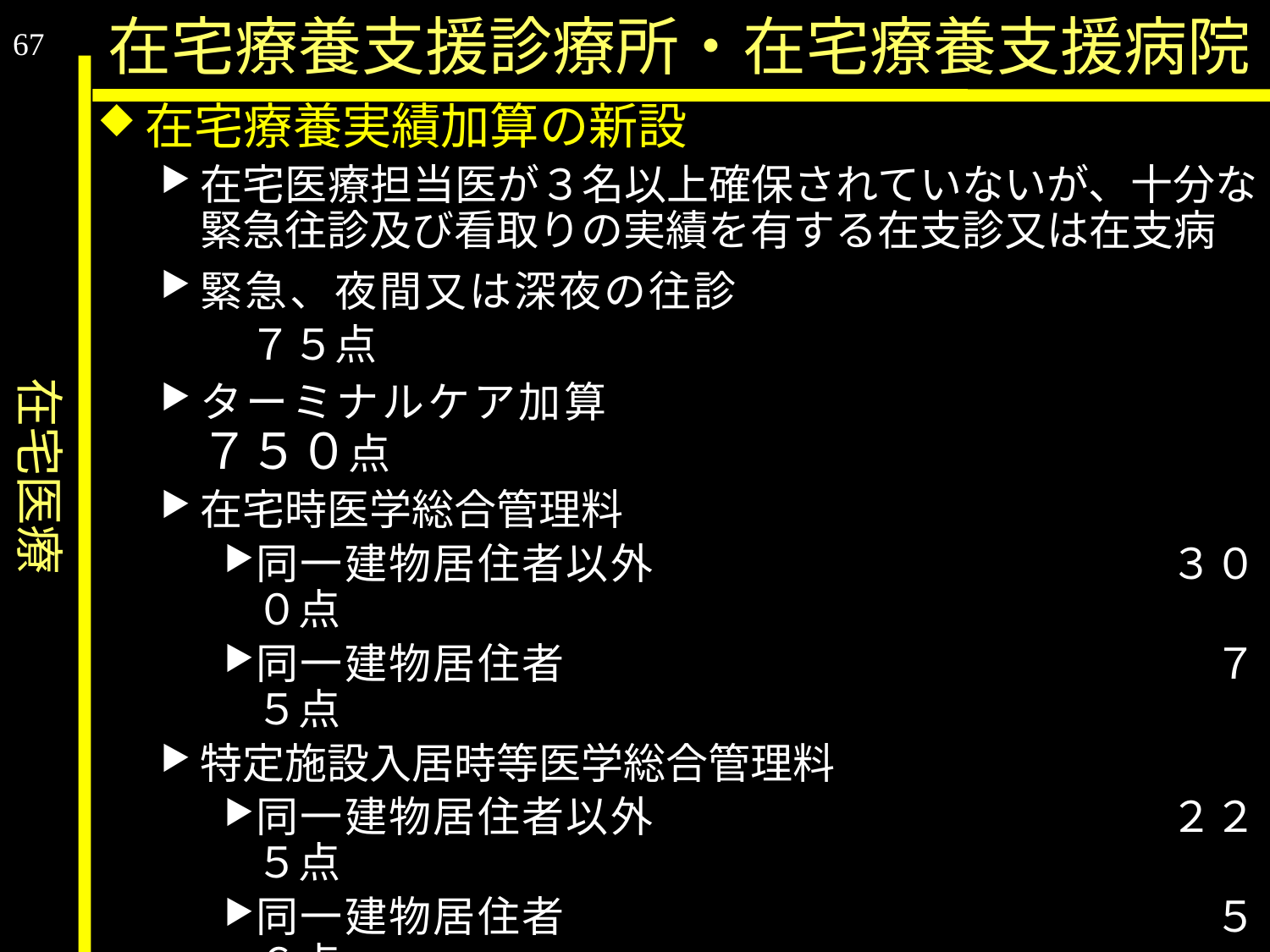

在宅医療
在宅療養支援診療所・在宅療養支援病院
67

在宅療養実績加算の新設
在宅医療担当医が３名以上確保されていないが、十分な緊急往診及び看取りの実績を有する在支診又は在支病
緊急、夜間又は深夜の往診 				　７５点
ターミナルケア加算					７５０点
在宅時医学総合管理料
同一建物居住者以外				３００点
同一建物居住者　　				　７５点
特定施設入居時等医学総合管理料
同一建物居住者以外				２２５点
同一建物居住者　　				　５６点
在宅がん医療総合診療料				１１０点
施設基準
過去１年間の緊急往診の実績が１０件以上かつ看取りの実績が４件以上